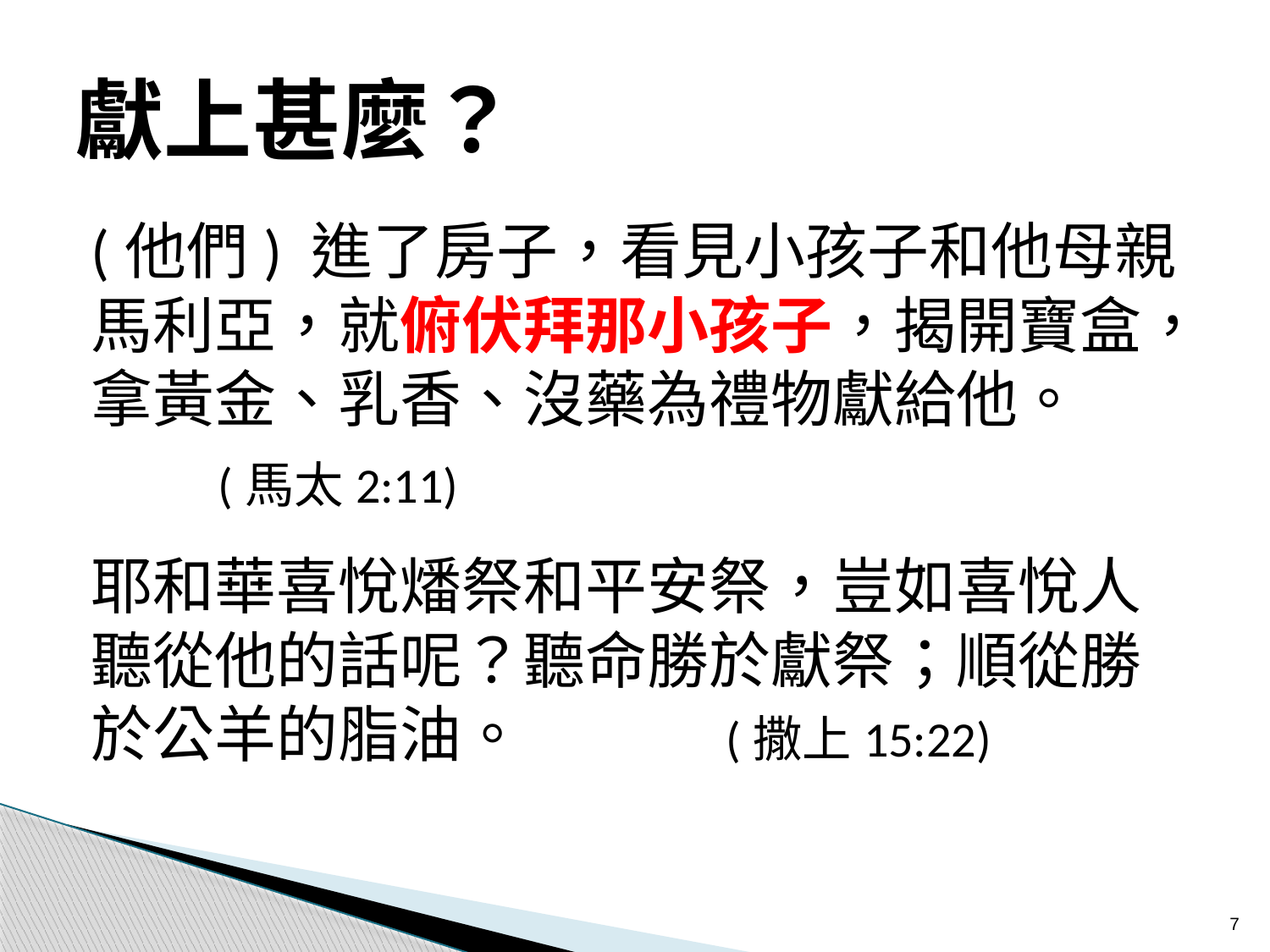

# 獻上甚麼？
(他們) 進了房子，看見小孩子和他母親馬利亞，就俯伏拜那小孩子，揭開寶盒，拿黃金、乳香、沒藥為禮物獻給他。
	(馬太2:11)
耶和華喜悅燔祭和平安祭，豈如喜悅人聽從他的話呢？聽命勝於獻祭；順從勝於公羊的脂油。		(撒上15:22)

7